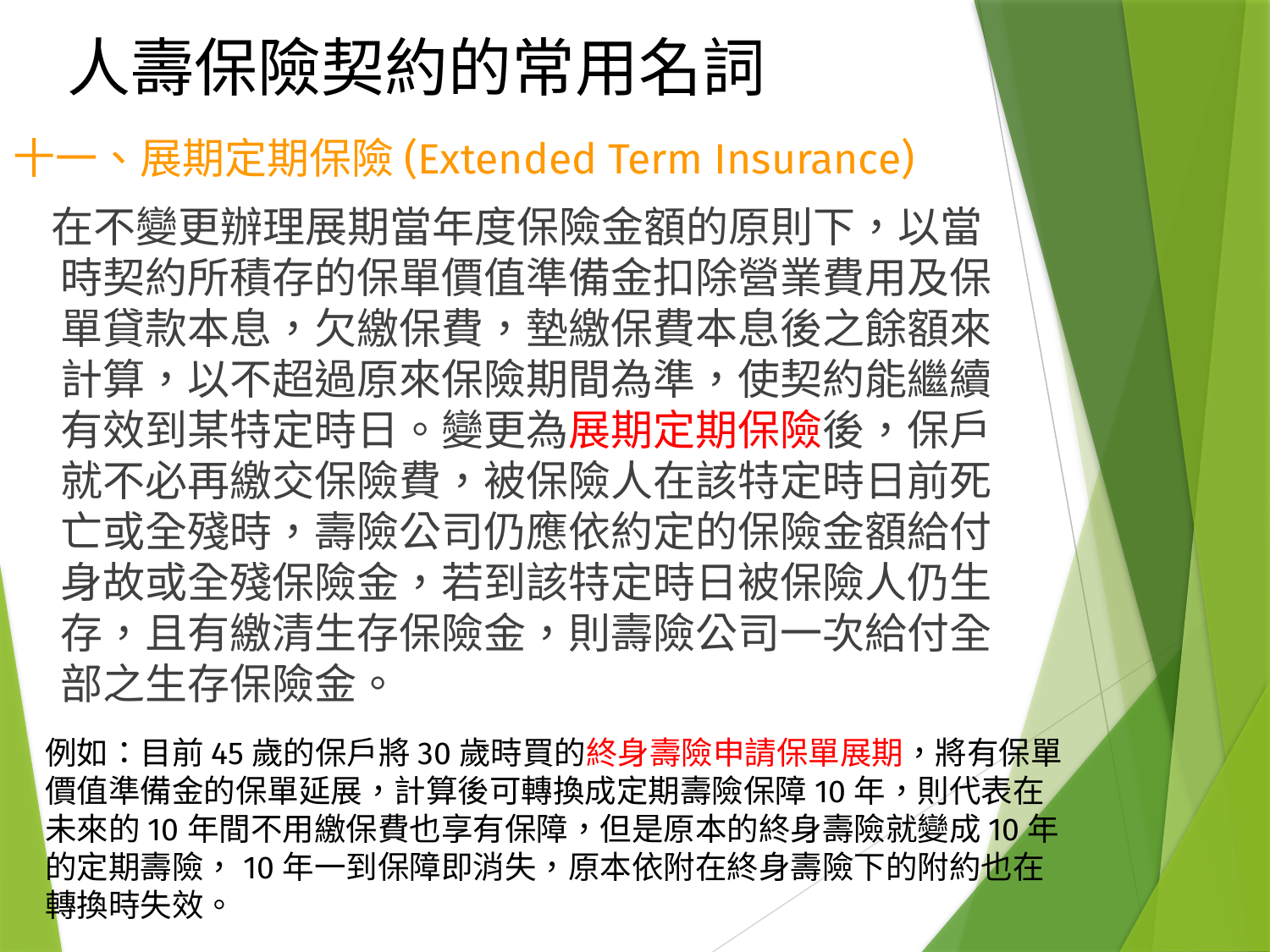

人壽保險契約的常用名詞
十一、展期定期保險(Extended Term Insurance)
   在不變更辦理展期當年度保險金額的原則下，以當時契約所積存的保單價值準備金扣除營業費用及保單貸款本息，欠繳保費，墊繳保費本息後之餘額來計算，以不超過原來保險期間為準，使契約能繼續有效到某特定時日。變更為展期定期保險後，保戶就不必再繳交保險費，被保險人在該特定時日前死亡或全殘時，壽險公司仍應依約定的保險金額給付身故或全殘保險金，若到該特定時日被保險人仍生存，且有繳清生存保險金，則壽險公司一次給付全部之生存保險金。
例如：目前45歲的保戶將30歲時買的終身壽險申請保單展期，將有保單價值準備金的保單延展，計算後可轉換成定期壽險保障10年，則代表在未來的10年間不用繳保費也享有保障，但是原本的終身壽險就變成10年的定期壽險，10年一到保障即消失，原本依附在終身壽險下的附約也在轉換時失效。